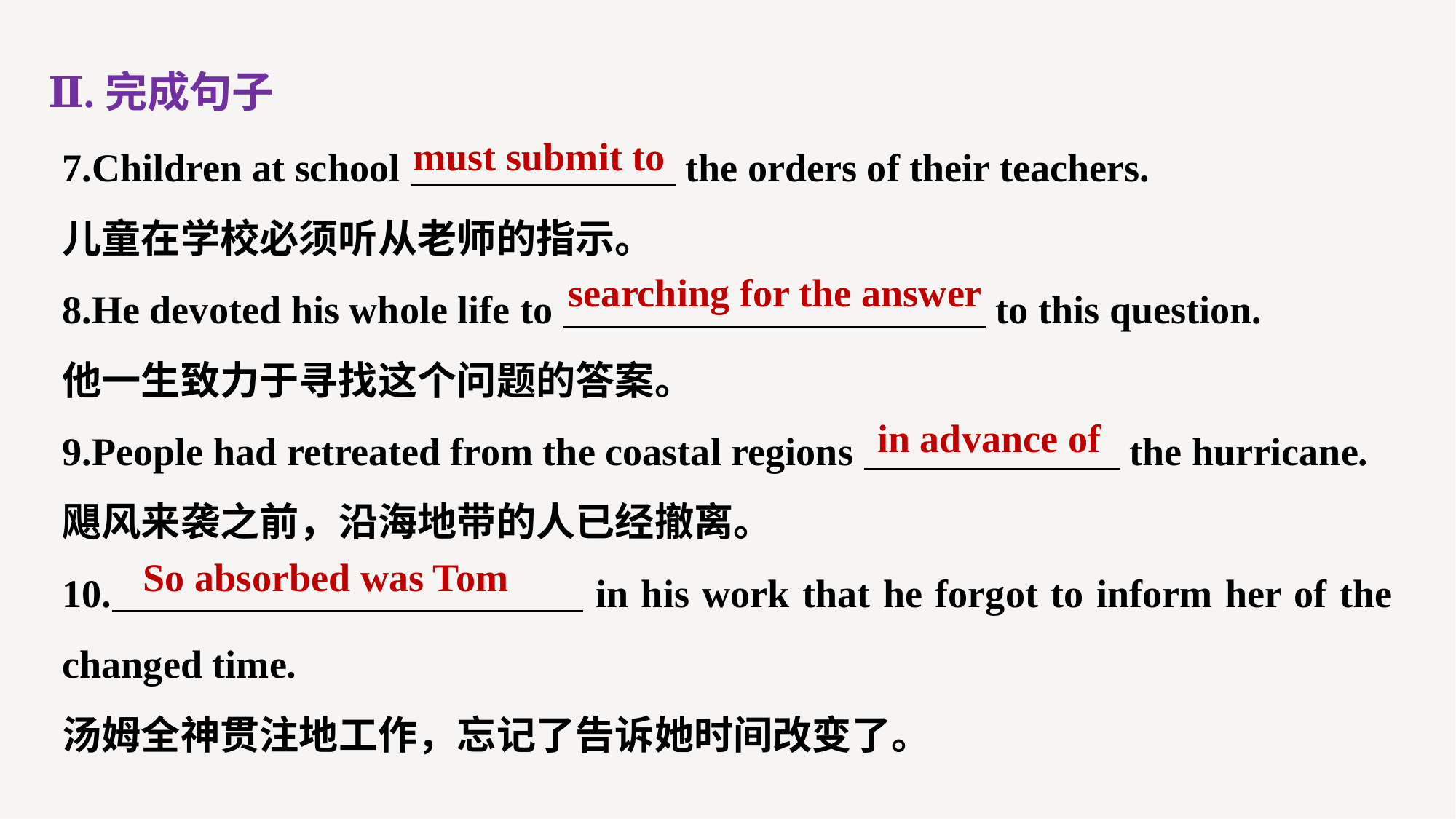

Ⅱ.完成句子
7.Children at school                             the orders of their teachers.
儿童在学校必须听从老师的指示。
8.He devoted his whole life to                                             to this question.
他一生致力于寻找这个问题的答案。
9.People had retreated from the coastal regions                            the hurricane.
飓风来袭之前，沿海地带的人已经撤离。
10.                                      in his work that he forgot to inform her of the changed time.
汤姆全神贯注地工作，忘记了告诉她时间改变了。
must submit to
searching for the answer
in advance of
So absorbed was Tom